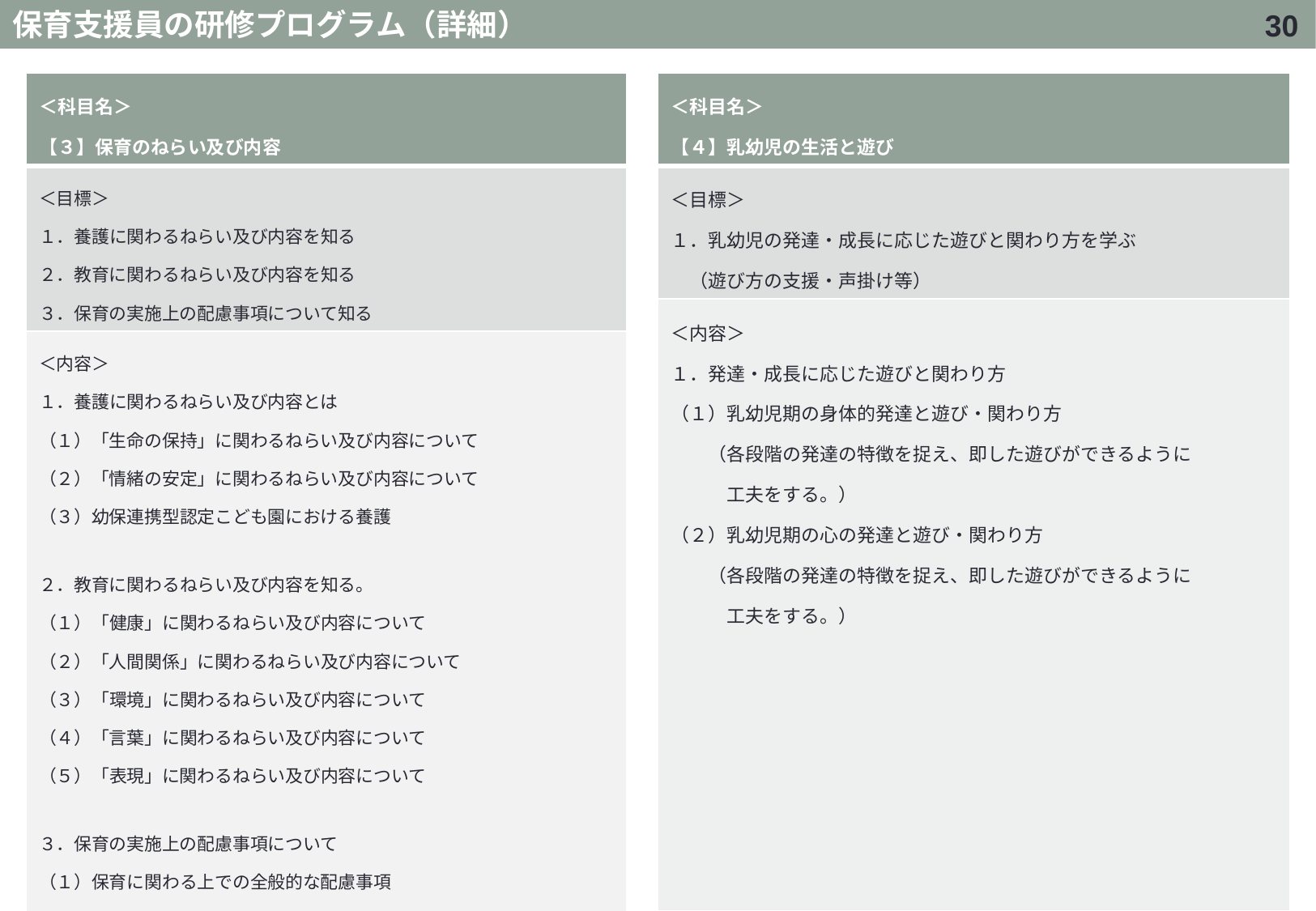

保育支援員の研修プログラム（詳細）
30
| ＜科目名＞ 【４】乳幼児の生活と遊び |
| --- |
| ＜目標＞ １．乳幼児の発達・成長に応じた遊びと関わり方を学ぶ 　（遊び方の支援・声掛け等） |
| ＜内容＞ １．発達・成長に応じた遊びと関わり方 （１）乳幼児期の身体的発達と遊び・関わり方 　　（各段階の発達の特徴を捉え、即した遊びができるように 　　　工夫をする。） （２）乳幼児期の心の発達と遊び・関わり方 　　（各段階の発達の特徴を捉え、即した遊びができるように 　　　工夫をする。） |
| ＜科目名＞ 【３】保育のねらい及び内容 |
| --- |
| ＜目標＞ １．養護に関わるねらい及び内容を知る ２．教育に関わるねらい及び内容を知る ３．保育の実施上の配慮事項について知る |
| ＜内容＞ １．養護に関わるねらい及び内容とは （１）「生命の保持」に関わるねらい及び内容について （２）「情緒の安定」に関わるねらい及び内容について （３）幼保連携型認定こども園における養護 ２．教育に関わるねらい及び内容を知る。 （１）「健康」に関わるねらい及び内容について （２）「人間関係」に関わるねらい及び内容について （３）「環境」に関わるねらい及び内容について （４）「言葉」に関わるねらい及び内容について （５）「表現」に関わるねらい及び内容について ３．保育の実施上の配慮事項について （１）保育に関わる上での全般的な配慮事項 （２）保育に関わる上での配慮事項 （３）3歳未満児の保育に関わる配慮事項 （４）3歳以上児の保育に関わる配慮事項 |